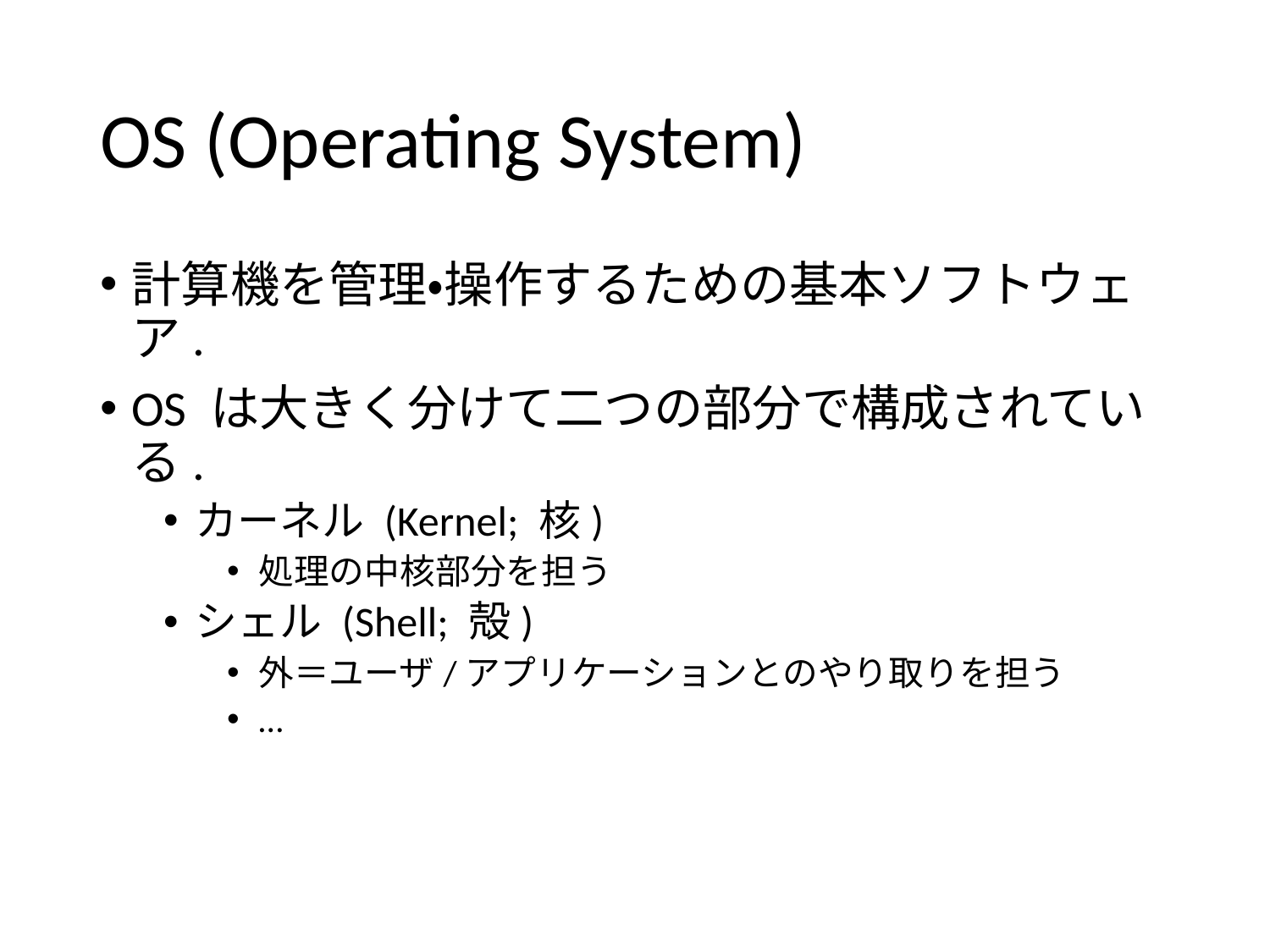

# OS (Operating System)
計算機を管理・操作するための基本ソフトウェア.
OS は大きく分けて二つの部分で構成されている.
カーネル (Kernel; 核)
処理の中核部分を担う
シェル (Shell; 殻)
外＝ユーザ/アプリケーションとのやり取りを担う
…